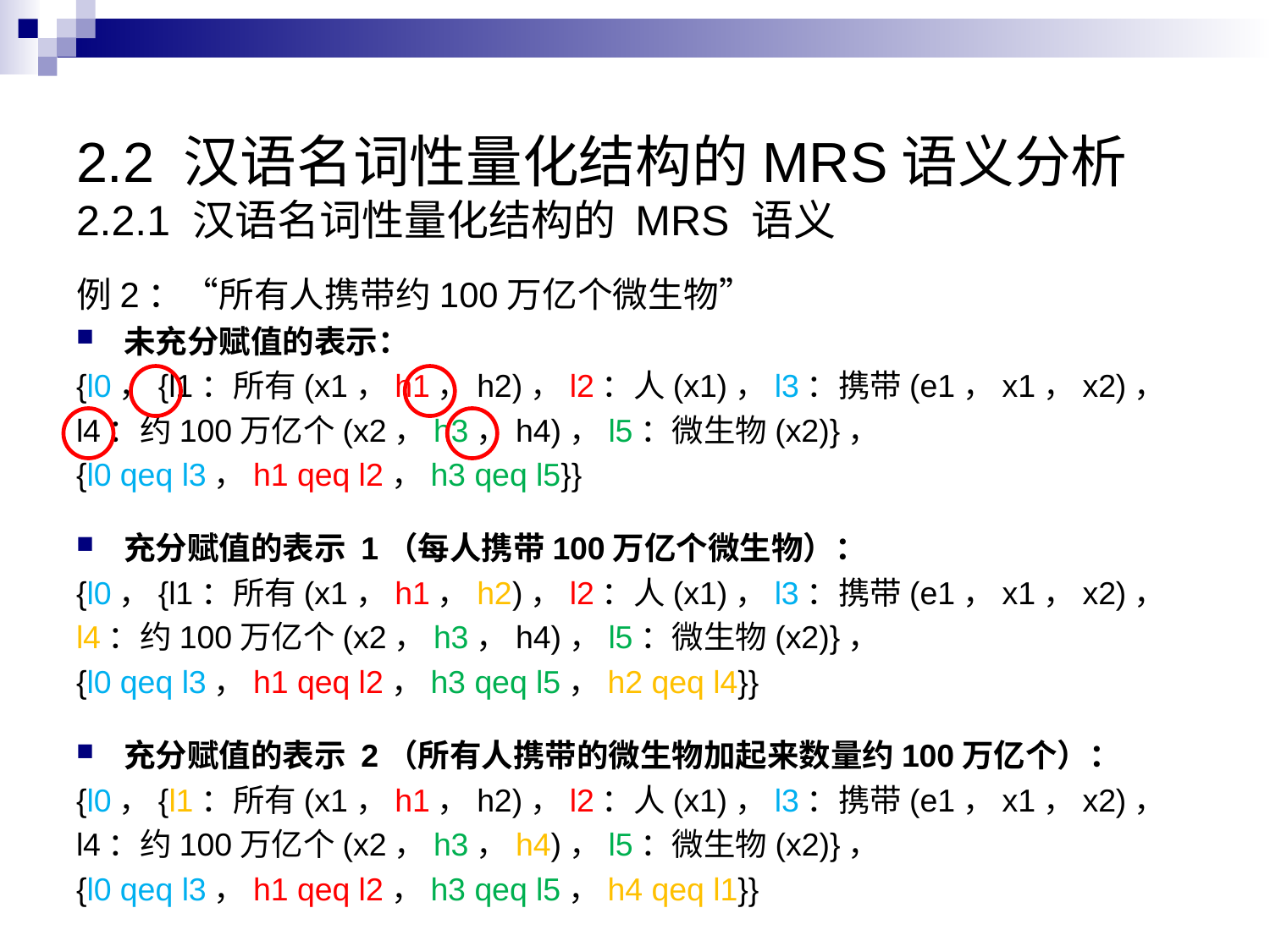

# 2.2 汉语名词性量化结构的MRS语义分析 2.2.1 汉语名词性量化结构的 MRS 语义
例2：“所有人携带约100万亿个微生物”
未充分赋值的表示：
{l0，{l1：所有(x1，h1，h2)，l2：人(x1)，l3：携带(e1，x1，x2)，
l4：约100万亿个(x2，h3，h4)，l5：微生物(x2)}，
{l0 qeq l3，h1 qeq l2，h3 qeq l5}}

充分赋值的表示 1（每人携带100万亿个微生物）：
{l0，{l1：所有(x1，h1，h2)，l2：人(x1)，l3：携带(e1，x1，x2)，
l4：约100万亿个(x2，h3，h4)，l5：微生物(x2)}，
{l0 qeq l3，h1 qeq l2，h3 qeq l5，h2 qeq l4}}

充分赋值的表示 2（所有人携带的微生物加起来数量约100万亿个）：
{l0，{l1：所有(x1，h1，h2)，l2：人(x1)，l3：携带(e1，x1，x2)，
l4：约100万亿个(x2，h3，h4)，l5：微生物(x2)}，
{l0 qeq l3，h1 qeq l2，h3 qeq l5，h4 qeq l1}}